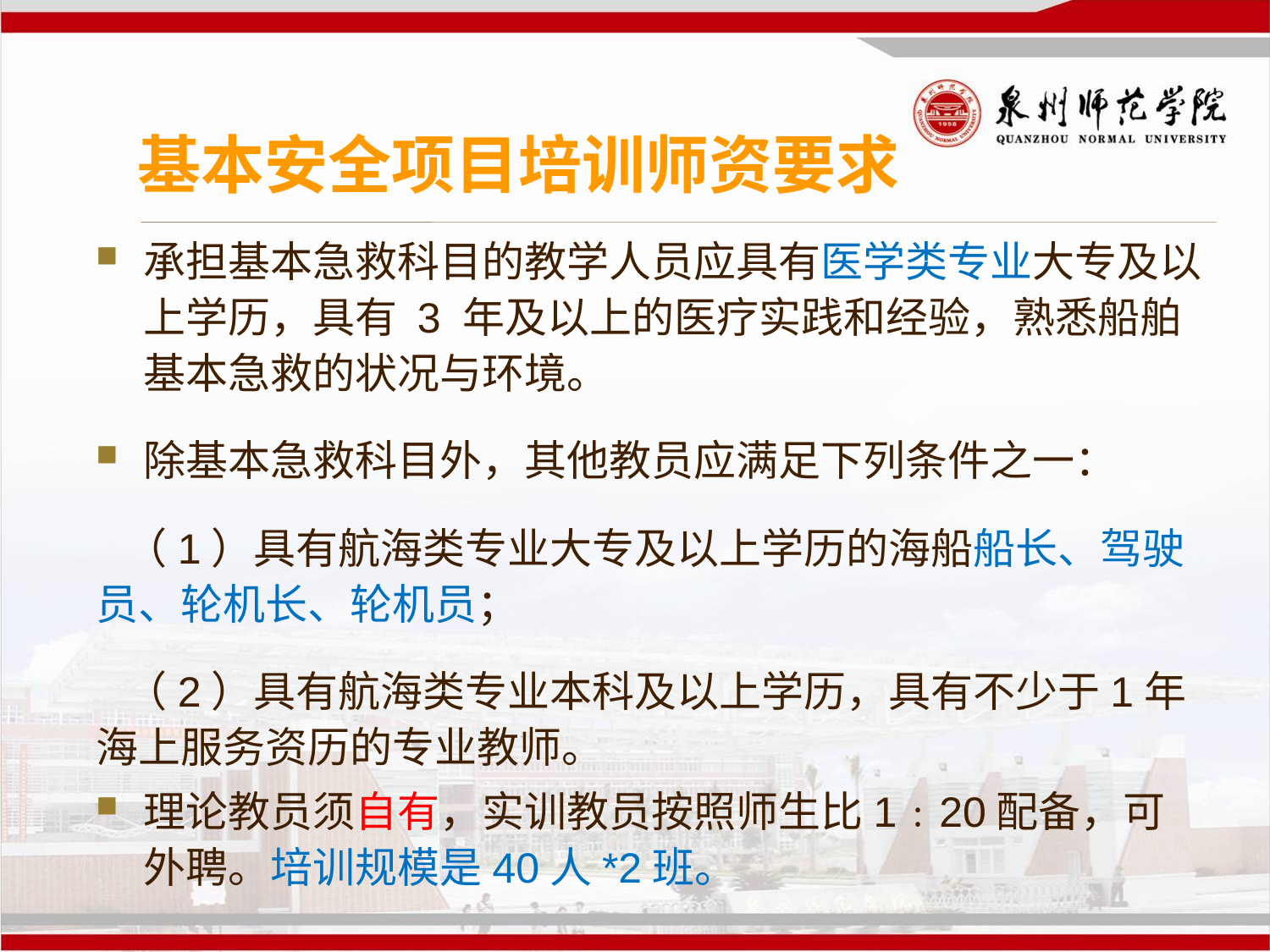

# 基本安全项目培训师资要求
承担基本急救科目的教学人员应具有医学类专业大专及以上学历，具有 3 年及以上的医疗实践和经验，熟悉船舶基本急救的状况与环境。
除基本急救科目外，其他教员应满足下列条件之一：
  （1）具有航海类专业大专及以上学历的海船船长、驾驶员、轮机长、轮机员；
  （2）具有航海类专业本科及以上学历，具有不少于1年海上服务资历的专业教师。
理论教员须自有，实训教员按照师生比1﹕20配备，可外聘。培训规模是40人*2班。